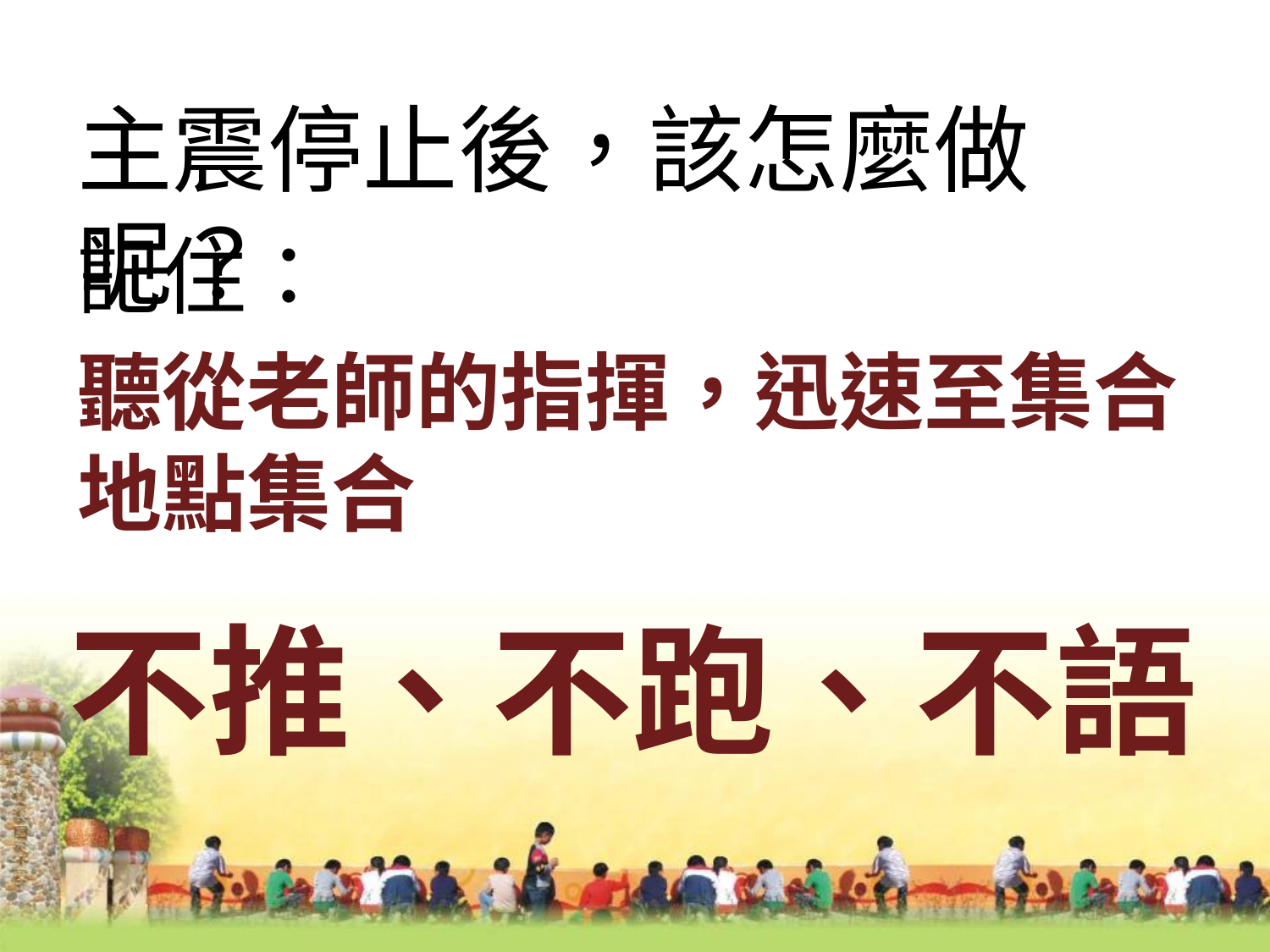

主震停止後，該怎麼做呢？
記住：
聽從老師的指揮，迅速至集合地點集合
不推、不跑、不語